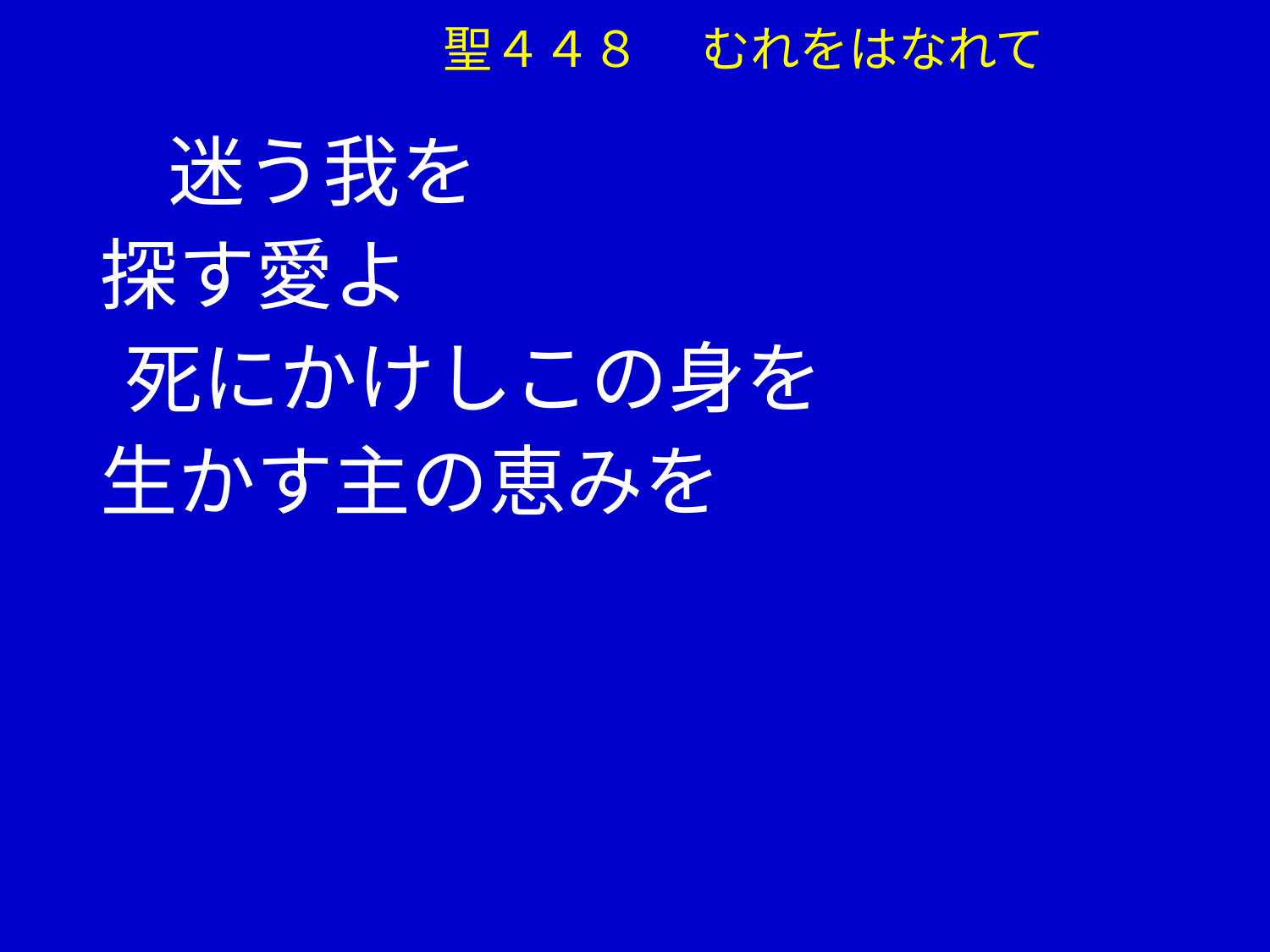

聖４４８ 　むれをはなれて
　　迷う我を
    探す愛よ
　  死にかけしこの身を
    生かす主の恵みを